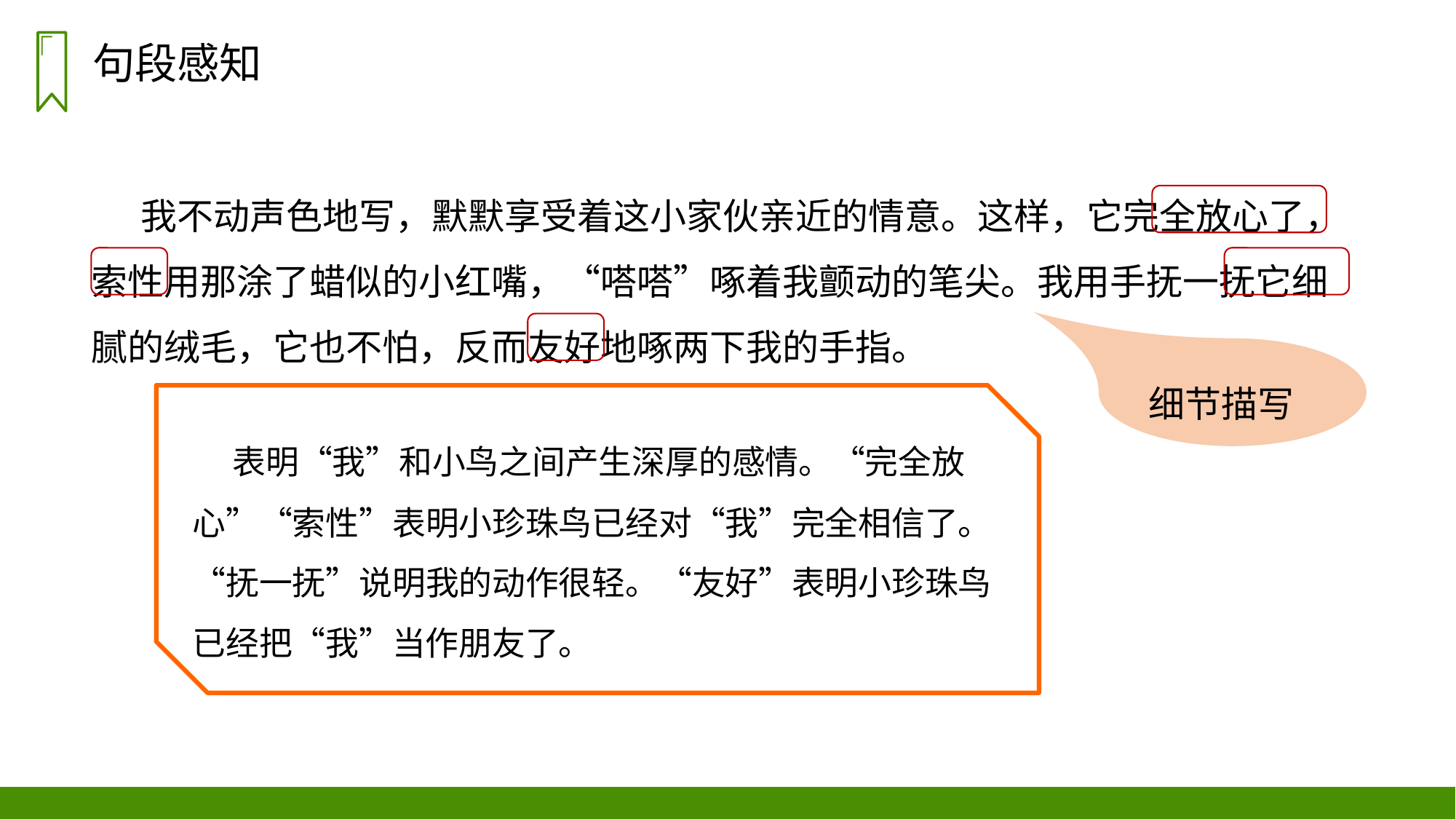

句段感知
     我不动声色地写，默默享受着这小家伙亲近的情意。这样，它完全放心了，索性用那涂了蜡似的小红嘴，“嗒嗒”啄着我颤动的笔尖。我用手抚一抚它细腻的绒毛，它也不怕，反而友好地啄两下我的手指。

细节描写
    表明“我”和小鸟之间产生深厚的感情。“完全放心”“索性”表明小珍珠鸟已经对“我”完全相信了。“抚一抚”说明我的动作很轻。“友好”表明小珍珠鸟已经把“我”当作朋友了。